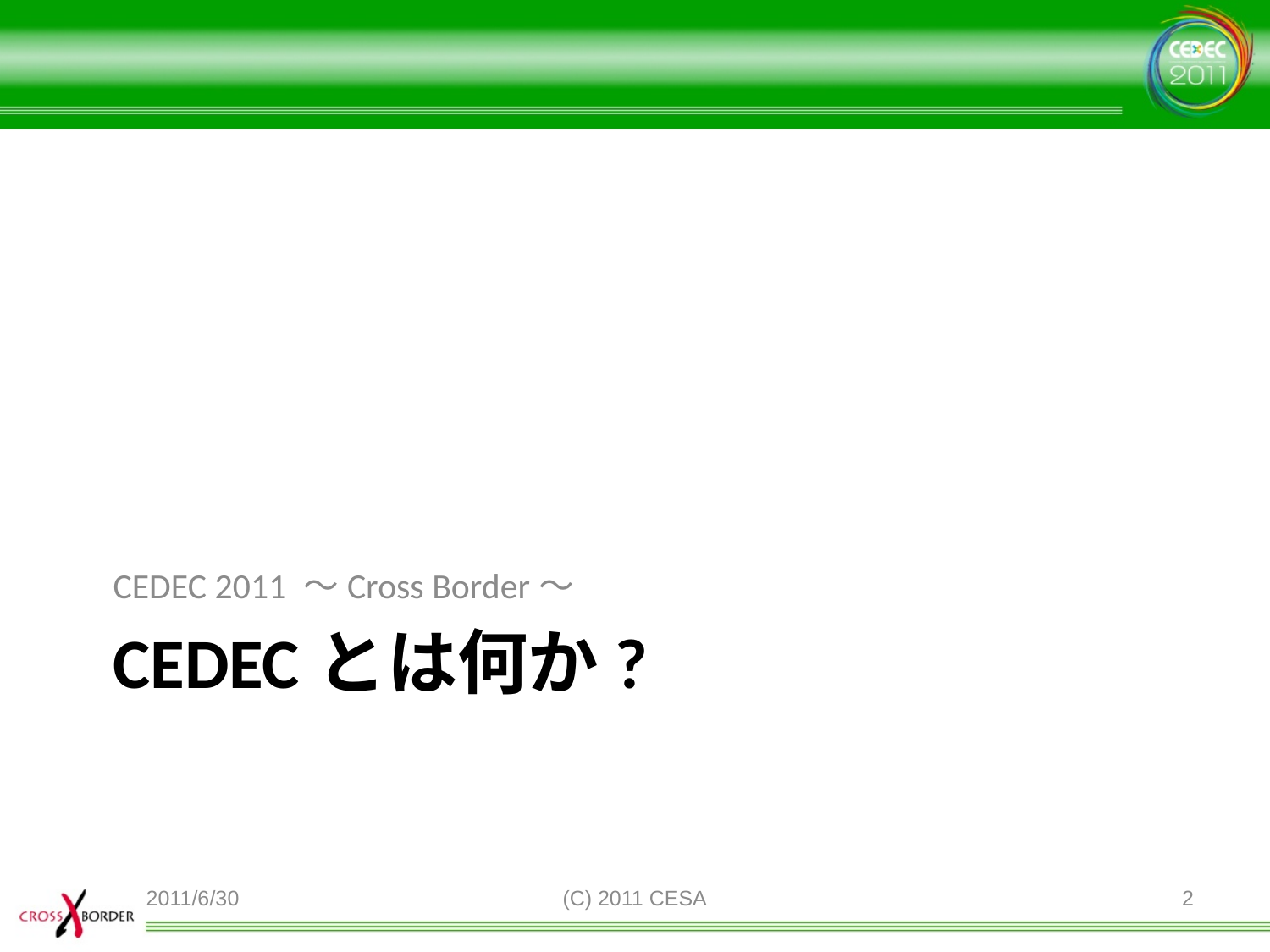

CEDEC 2011 ～Cross Border～
# CEDECとは何か?
2011/6/30
(C) 2011 CESA
2